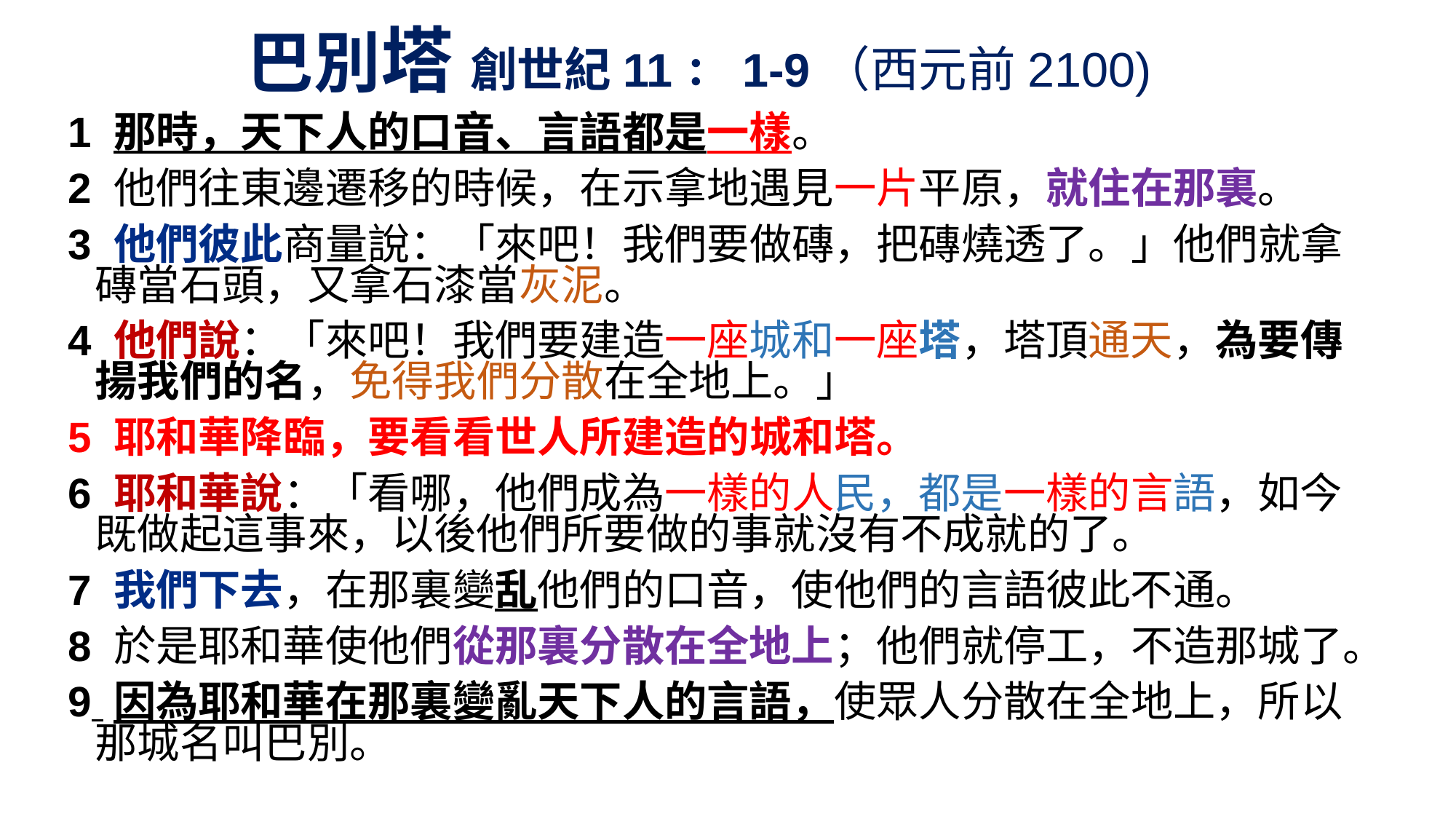

# 巴別塔 創世紀11：1-9（西元前2100)
1 那時，天下人的口音、言語都是一樣。
2 他們往東邊遷移的時候，在示拿地遇見一片平原，就住在那裏。
3 他們彼此商量說：「來吧！我們要做磚，把磚燒透了。」他們就拿磚當石頭，又拿石漆當灰泥。
4 他們說：「來吧！我們要建造一座城和一座塔，塔頂通天，為要傳揚我們的名，免得我們分散在全地上。」
5 耶和華降臨，要看看世人所建造的城和塔。
6 耶和華說：「看哪，他們成為一樣的人民，都是一樣的言語，如今既做起這事來，以後他們所要做的事就沒有不成就的了。
7 我們下去，在那裏變乱他們的口音，使他們的言語彼此不通。
8 於是耶和華使他們從那裏分散在全地上；他們就停工，不造那城了。
9 因為耶和華在那裏變亂天下人的言語，使眾人分散在全地上，所以那城名叫巴別。